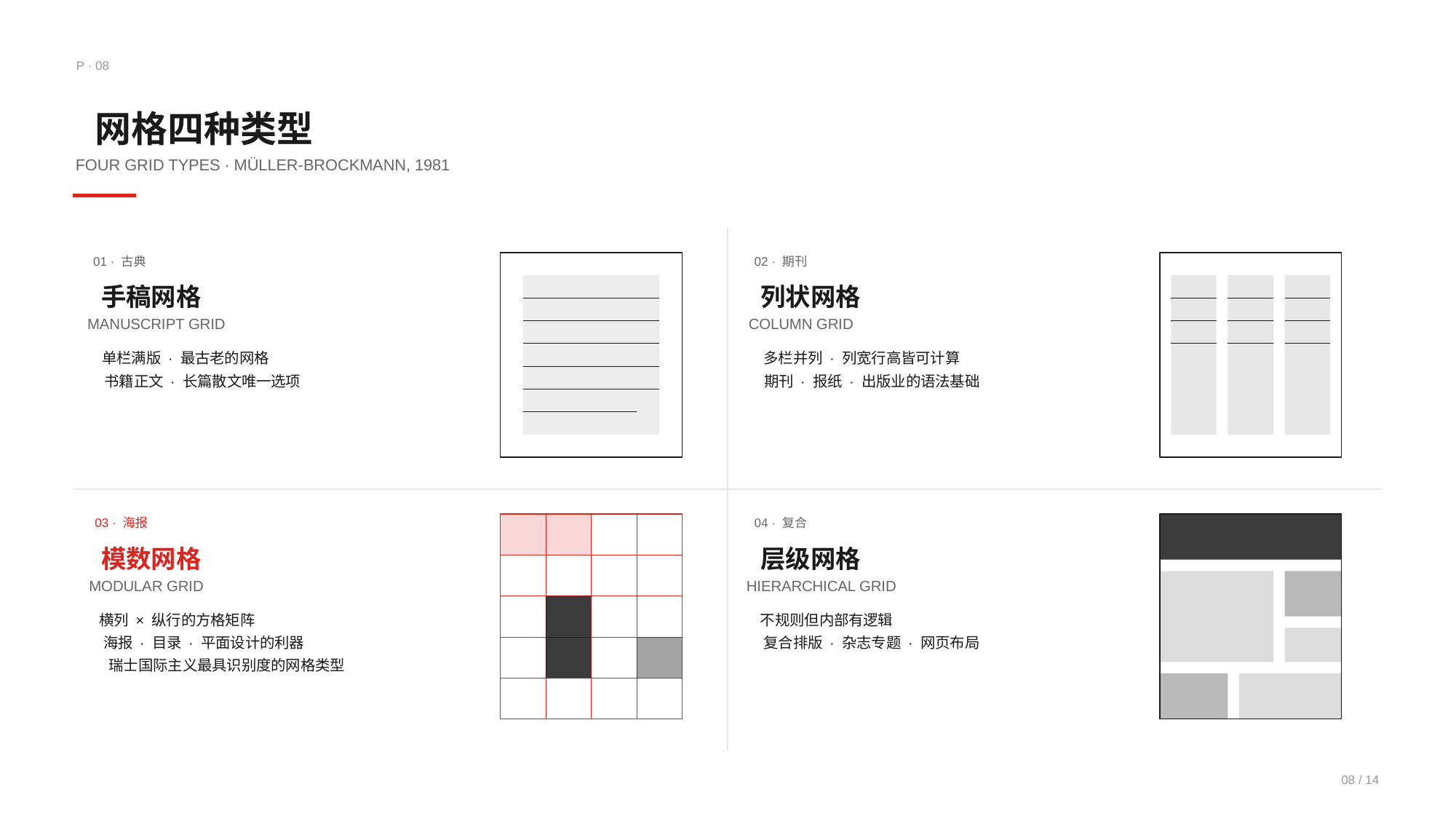

P · 08
网格四种类型
FOUR GRID TYPES · MÜLLER-BROCKMANN, 1981

01 · 古典
手稿网格
MANUSCRIPT GRID
单栏满版 · 最古老的网格
书籍正文 · 长篇散文唯一选项

02 · 期刊
列状网格
COLUMN GRID
多栏并列 · 列宽行高皆可计算
期刊 · 报纸 · 出版业的语法基础

03 · 海报
模数网格
MODULAR GRID
横列 × 纵行的方格矩阵
海报 · 目录 · 平面设计的利器
瑞士国际主义最具识别度的网格类型

04 · 复合
层级网格
HIERARCHICAL GRID
不规则但内部有逻辑
复合排版 · 杂志专题 · 网页布局
08 / 14